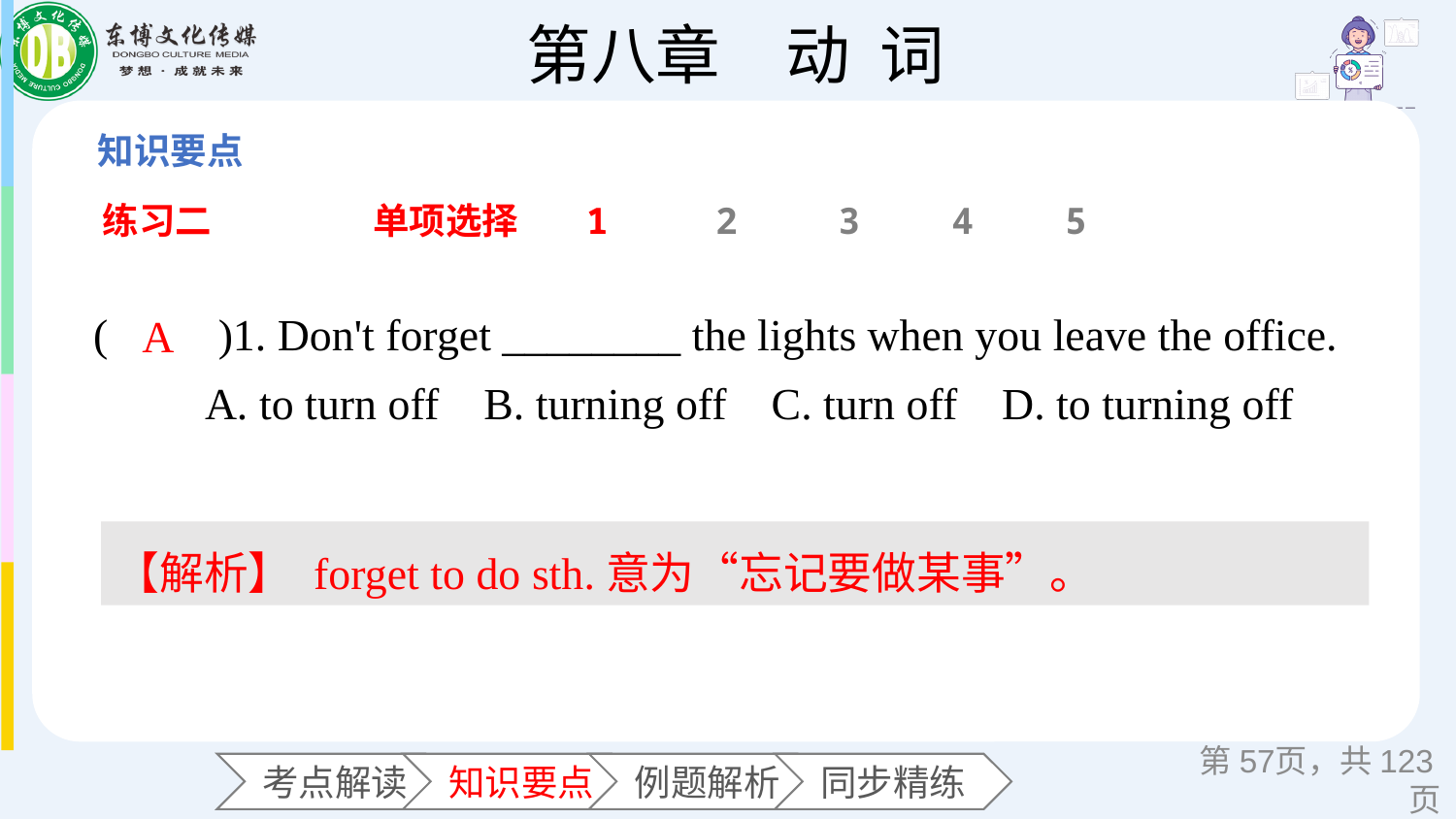

练习二
单项选择
1
2
3
4
5
(　　)1. Don't forget ________ the lights when you leave the office.
          A. to turn off    B. turning off    C. turn off    D. to turning off

A
【解析】 forget to do sth.意为“忘记要做某事”。
第57页，共123页